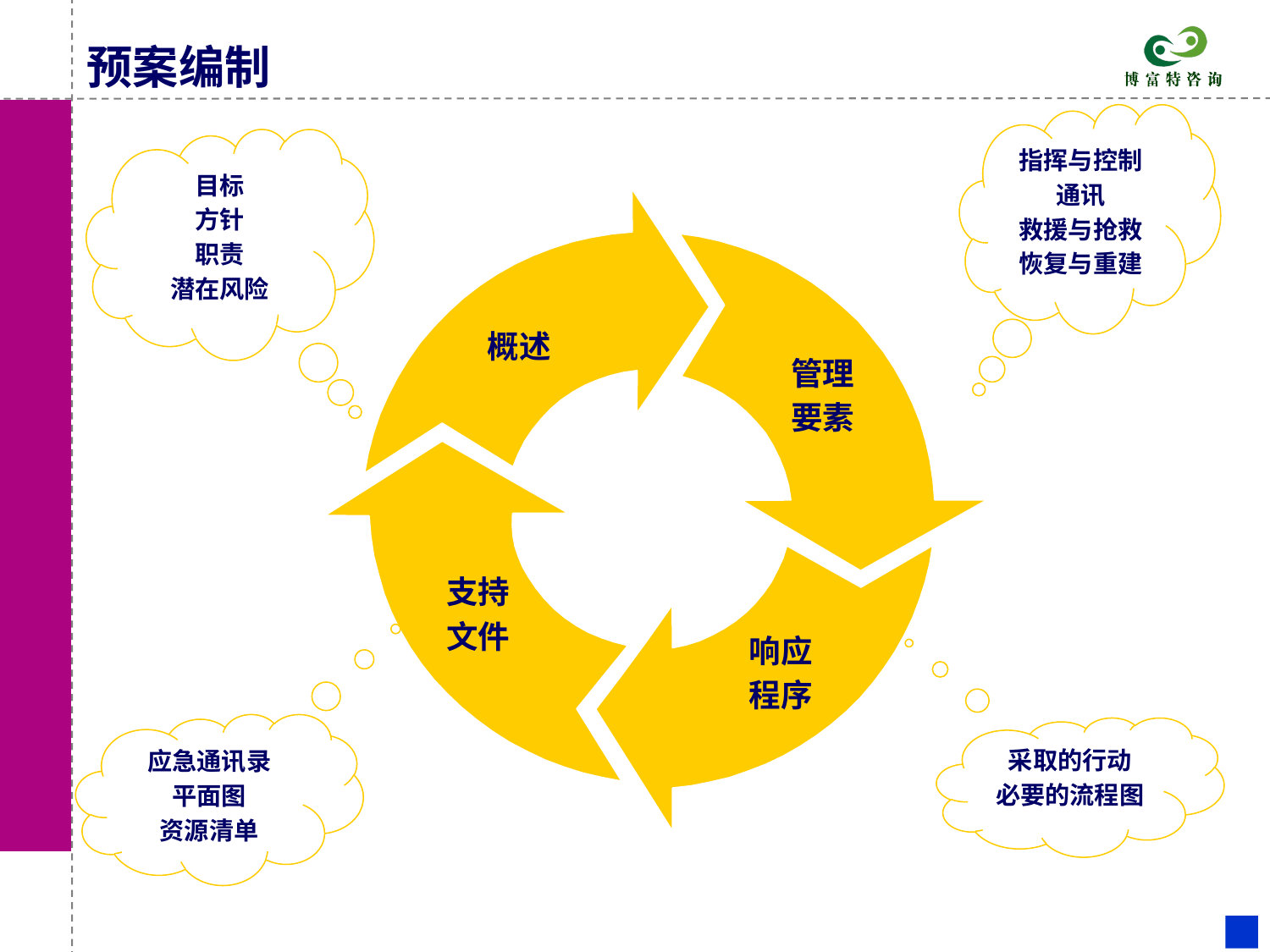

# 预案编制
指挥与控制
通讯
救援与抢救
恢复与重建
目标
方针
职责
潜在风险

概述
管理
要素
支持
文件
响应
程序
应急通讯录
平面图
资源清单

采取的行动
必要的流程图

15